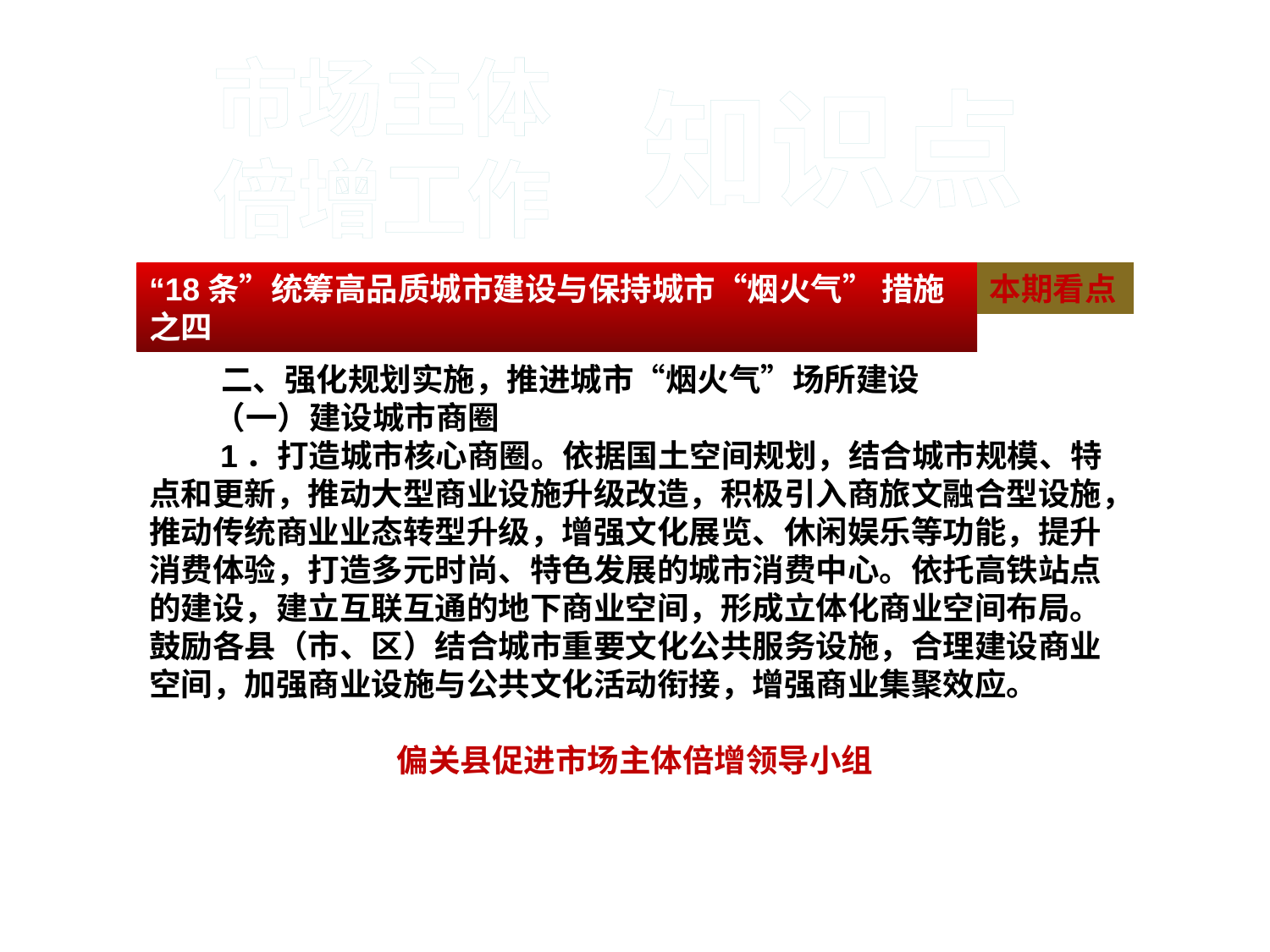

#

市场主体
倍增工作
知识点

         二、强化规划实施，推进城市“烟火气”场所建设
        （一）建设城市商圈
        1．打造城市核心商圈。依据国土空间规划，结合城市规模、特点和更新，推动大型商业设施升级改造，积极引入商旅文融合型设施，推动传统商业业态转型升级，增强文化展览、休闲娱乐等功能，提升消费体验，打造多元时尚、特色发展的城市消费中心。依托高铁站点的建设，建立互联互通的地下商业空间，形成立体化商业空间布局。鼓励各县（市、区）结合城市重要文化公共服务设施，合理建设商业空间，加强商业设施与公共文化活动衔接，增强商业集聚效应。

偏关县促进市场主体倍增领导小组
“18条”统筹高品质城市建设与保持城市“烟火气” 措施之四
本期看点